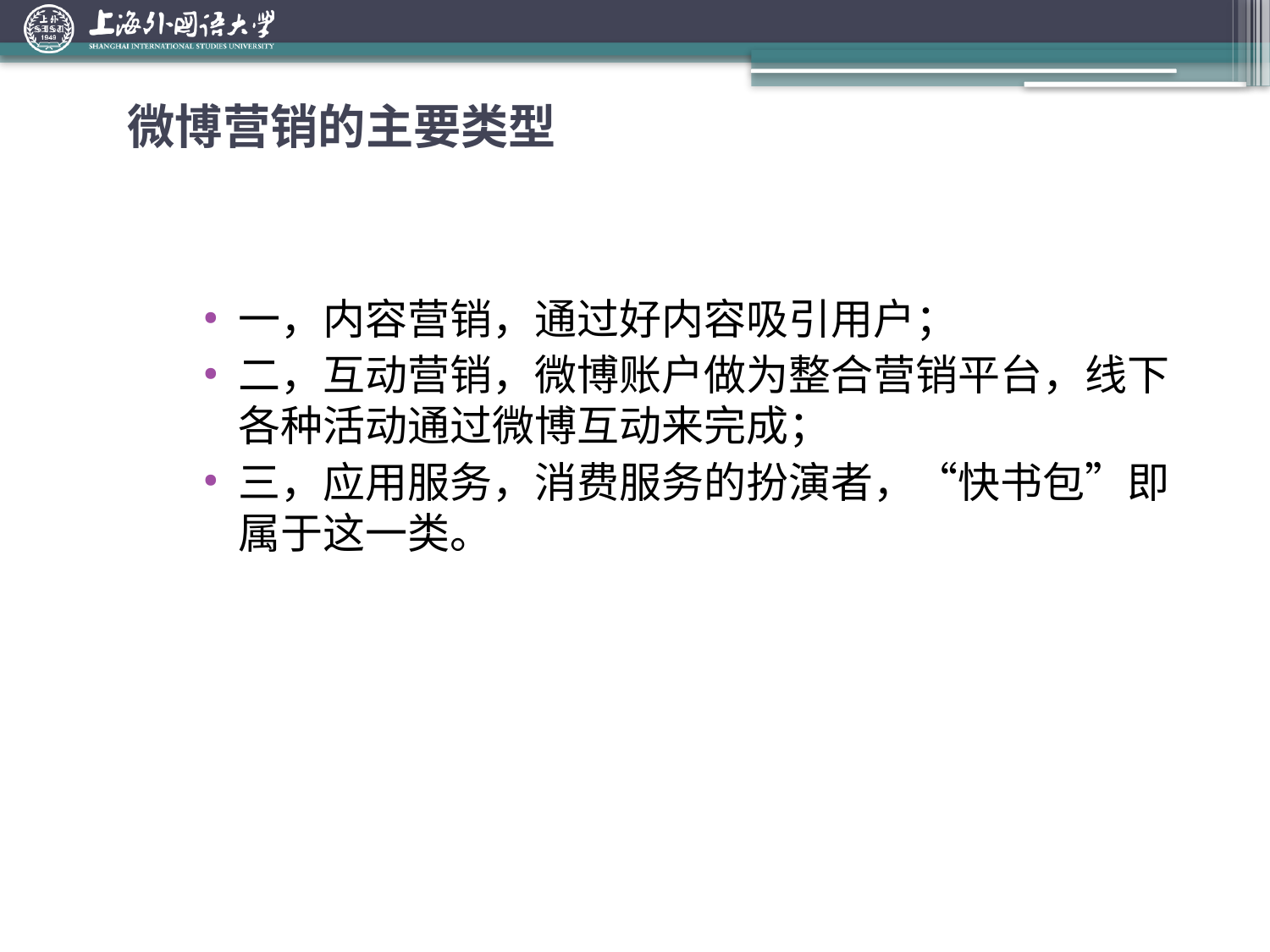

# 微博营销的主要类型
一，内容营销，通过好内容吸引用户；
二，互动营销，微博账户做为整合营销平台，线下各种活动通过微博互动来完成；
三，应用服务，消费服务的扮演者，“快书包”即属于这一类。